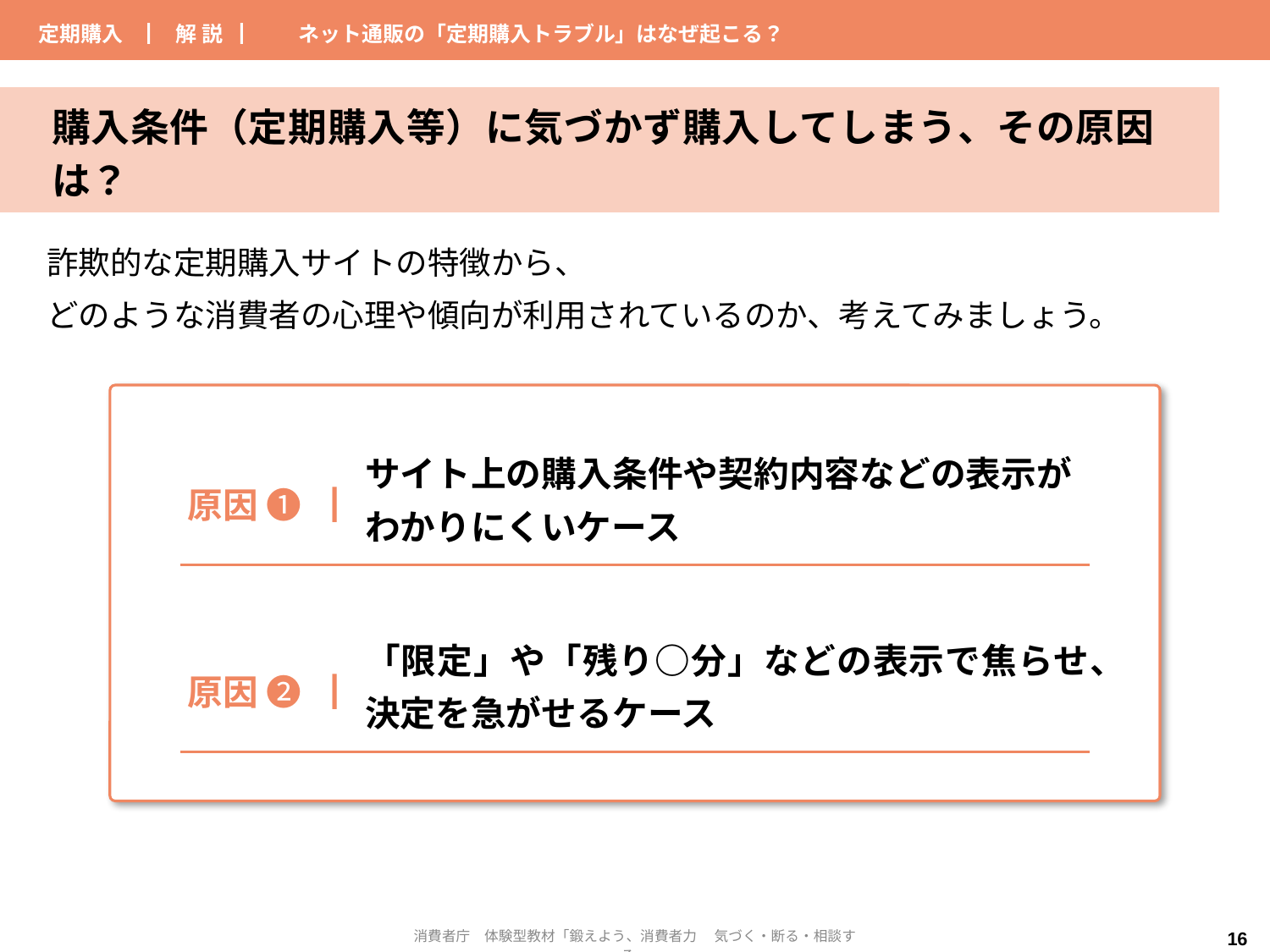

| 定期購入 | ▏解 説▕ | ネット通販の「定期購入トラブル」はなぜ起こる？ |  |
| --- | --- | --- | --- |

購入条件（定期購入等）に気づかず購入してしまう、その原因は？
詐欺的な定期購入サイトの特徴から、
どのような消費者の心理や傾向が利用されているのか、考えてみましょう。

| 原因 ➊▕ | サイト上の購入条件や契約内容などの表示が わかりにくいケース |
| --- | --- |
| 原因 ➋▕ | 「限定」や「残り○分」などの表示で焦らせ、 決定を急がせるケース |
| --- | --- |